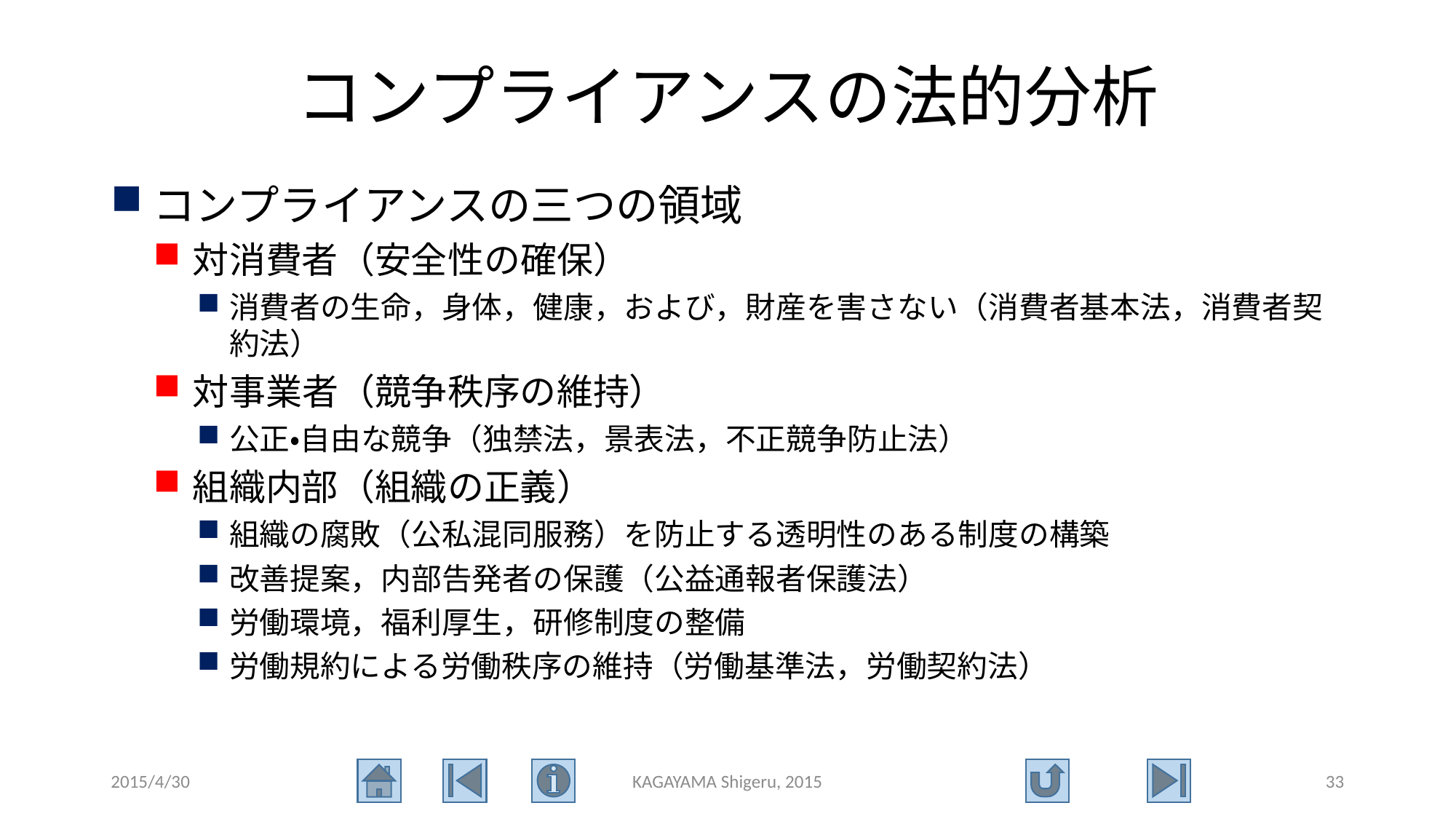

# コンプライアンスの法的分析
コンプライアンスの三つの領域
対消費者（安全性の確保）
消費者の生命，身体，健康，および，財産を害さない（消費者基本法，消費者契約法）
対事業者（競争秩序の維持）
公正・自由な競争（独禁法，景表法，不正競争防止法）
組織内部（組織の正義）
組織の腐敗（公私混同服務）を防止する透明性のある制度の構築
改善提案，内部告発者の保護（公益通報者保護法）
労働環境，福利厚生，研修制度の整備
労働規約による労働秩序の維持（労働基準法，労働契約法）
2015/4/30
KAGAYAMA Shigeru, 2015
33